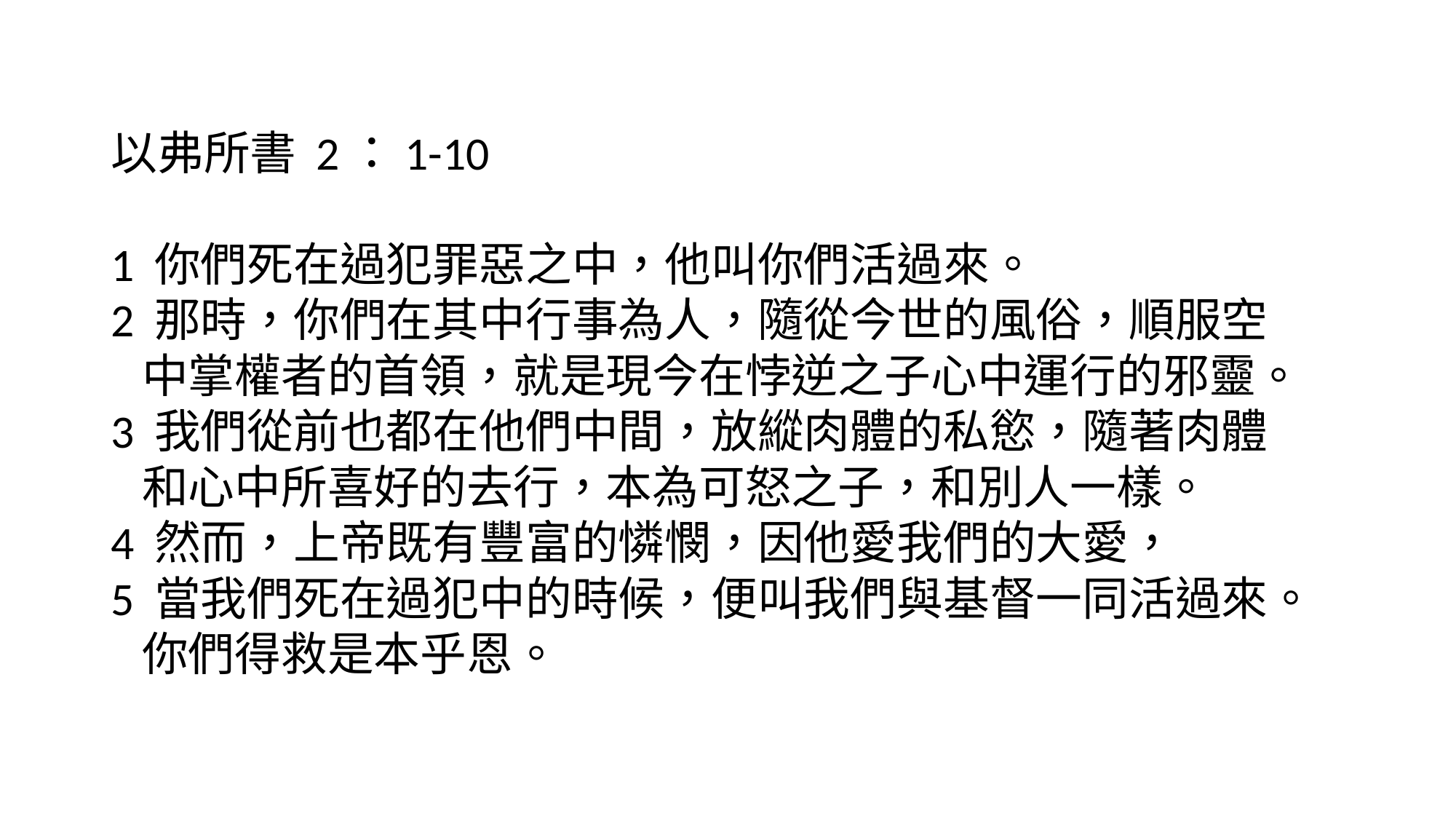

# 以弗所書 2：1-10 1 你們死在過犯罪惡之中，他叫你們活過來。 2 那時，你們在其中行事為人，隨從今世的風俗，順服空 中掌權者的首領，就是現今在悖逆之子心中運行的邪靈。 3 我們從前也都在他們中間，放縱肉體的私慾，隨著肉體 和心中所喜好的去行，本為可怒之子，和別人一樣。 4 然而，上帝既有豐富的憐憫，因他愛我們的大愛， 5 當我們死在過犯中的時候，便叫我們與基督一同活過來。 你們得救是本乎恩。